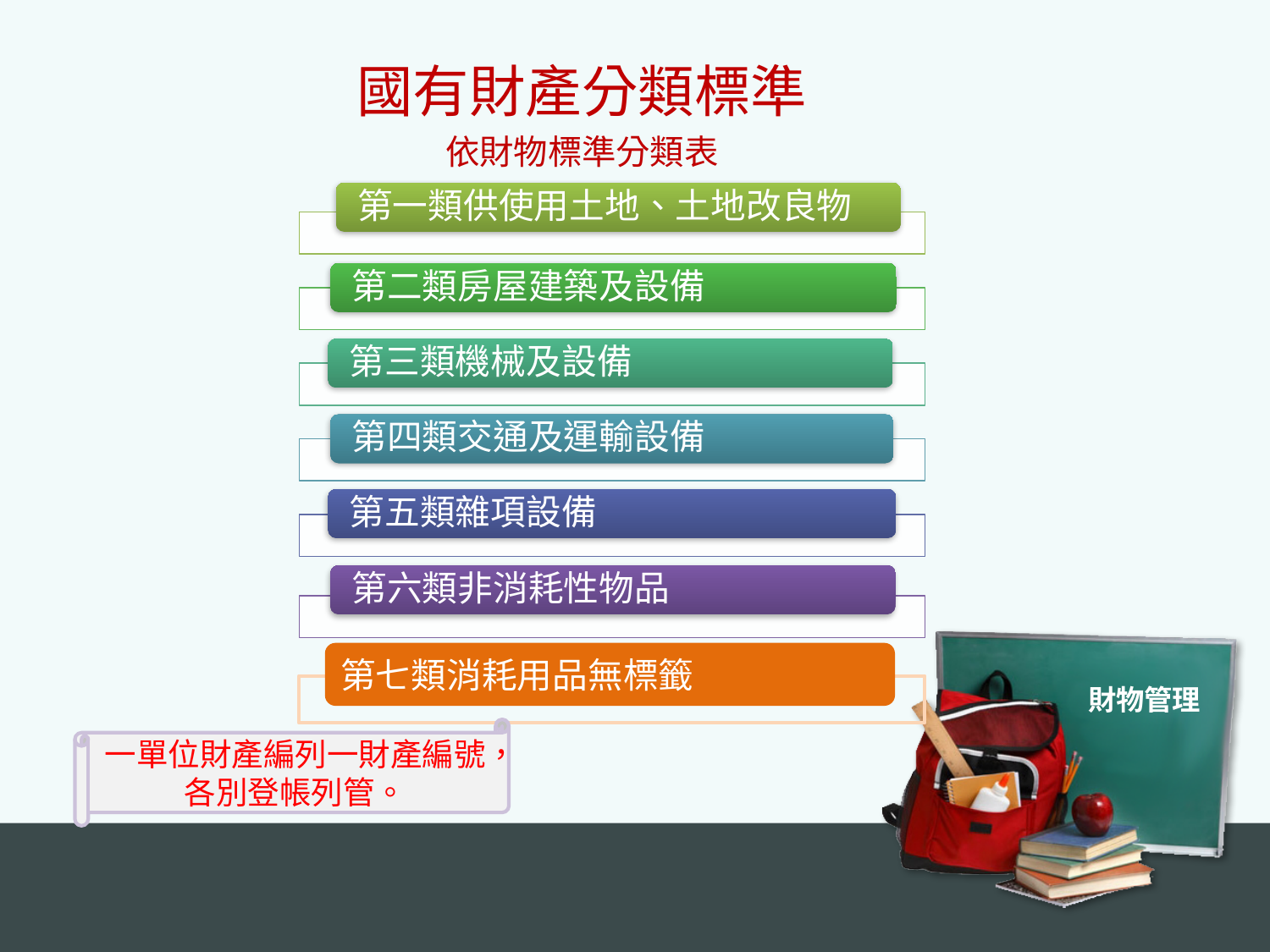

國有財產分類標準
依財物標準分類表

第一類供使用土地、土地改良物
第二類房屋建築及設備
第三類機械及設備
第四類交通及運輸設備
第五類雜項設備
第六類非消耗性物品
第七類消耗用品無標籤

財物管理
一單位財產編列一財產編號，
各別登帳列管。